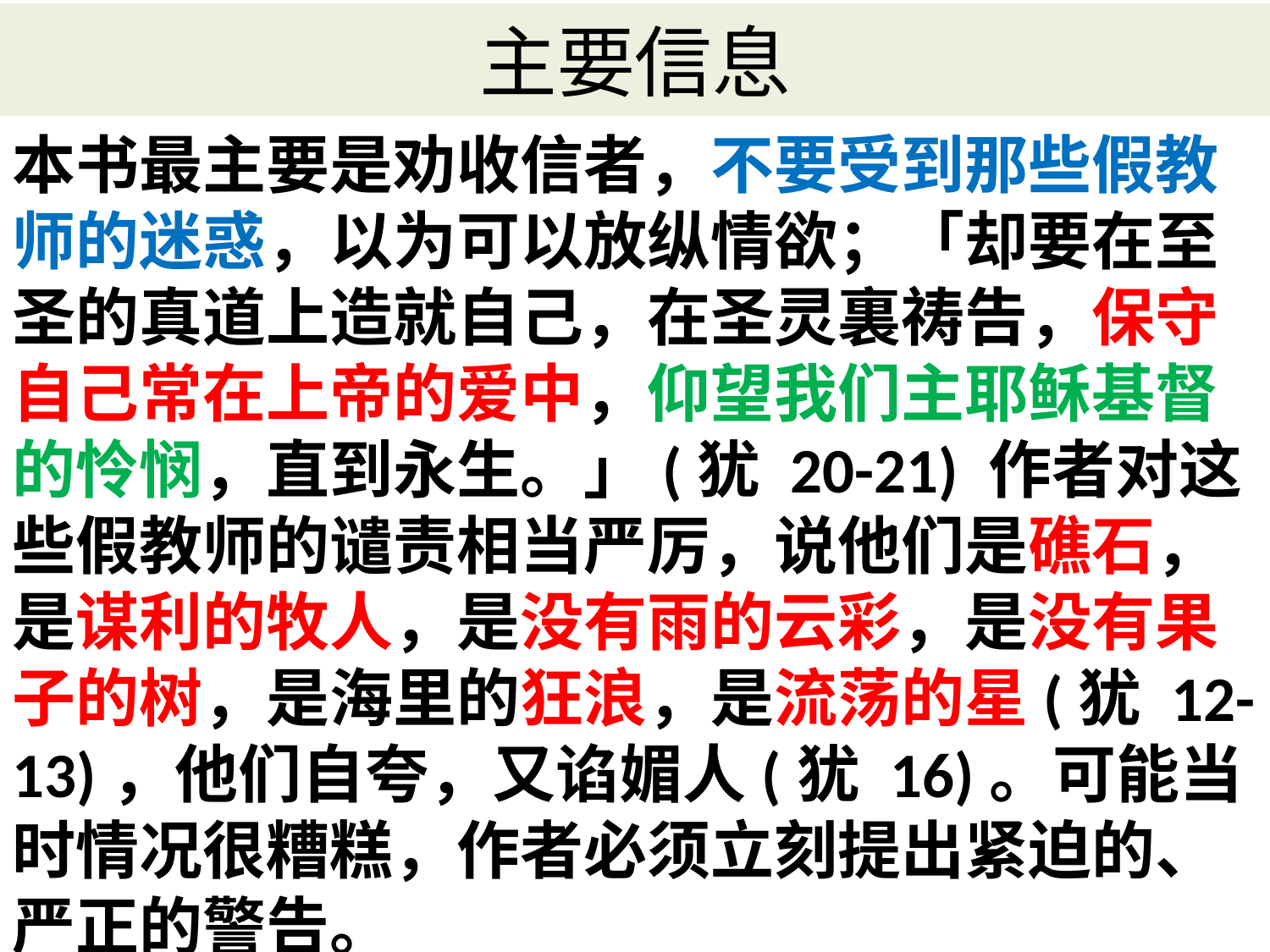

# 主要信息
本书最主要是劝收信者，不要受到那些假教师的迷惑，以为可以放纵情欲；「却要在至圣的真道上造就自己，在圣灵裏祷告，保守自己常在上帝的爱中，仰望我们主耶稣基督的怜悯，直到永生。」(犹 20-21) 作者对这些假教师的谴责相当严厉，说他们是礁石，是谋利的牧人，是没有雨的云彩，是没有果子的树，是海里的狂浪，是流荡的星(犹 12-13)，他们自夸，又谄媚人(犹 16)。可能当时情况很糟糕，作者必须立刻提出紧迫的、严正的警告。